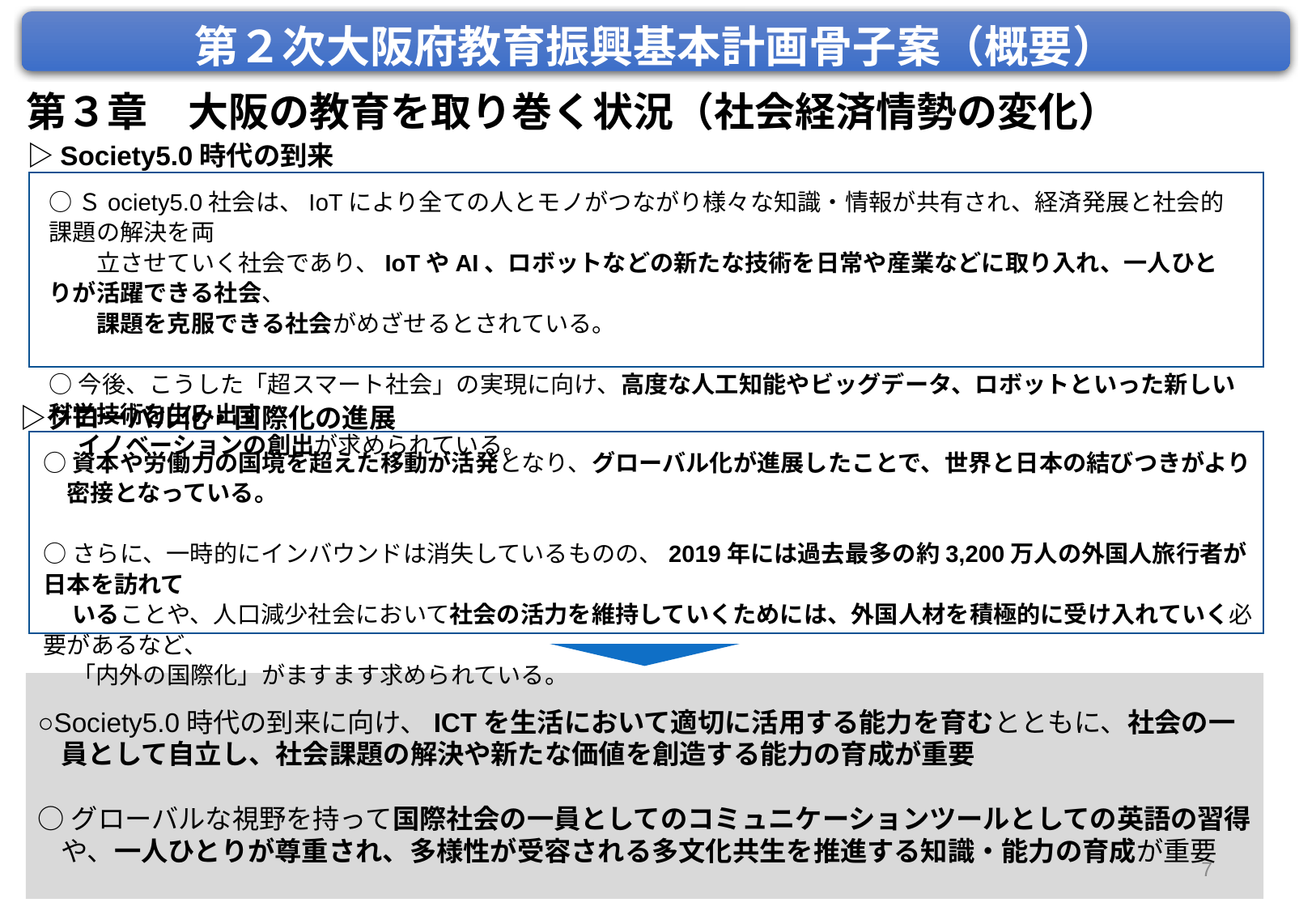

第２次大阪府教育振興基本計画骨子案（概要）
第３章　大阪の教育を取り巻く状況（社会経済情勢の変化）
　▷Society5.0時代の到来

○Ｓociety5.0社会は、IoTにより全ての人とモノがつながり様々な知識・情報が共有され、経済発展と社会的課題の解決を両
　　立させていく社会であり、IoTやAI、ロボットなどの新たな技術を日常や産業などに取り入れ、一人ひとりが活躍できる社会、
　　課題を克服できる社会がめざせるとされている。

○今後、こうした「超スマート社会」の実現に向け、高度な人工知能やビッグデータ、ロボットといった新しい科学技術を生み出す
　 イノベーションの創出が求められている。

　▷グローバル化・国際化の進展

○資本や労働力の国境を超えた移動が活発となり、グローバル化が進展したことで、世界と日本の結びつきがより密接となっている。

○さらに、一時的にインバウンドは消失しているものの、2019年には過去最多の約3,200万人の外国人旅行者が日本を訪れて
　 いることや、人口減少社会において社会の活力を維持していくためには、外国人材を積極的に受け入れていく必要があるなど、
　 「内外の国際化」がますます求められている。

○Society5.0時代の到来に向け、ICTを生活において適切に活用する能力を育むとともに、社会の一員として自立し、社会課題の解決や新たな価値を創造する能力の育成が重要

○グローバルな視野を持って国際社会の一員としてのコミュニケーションツールとしての英語の習得や、一人ひとりが尊重され、多様性が受容される多文化共生を推進する知識・能力の育成が重要
7